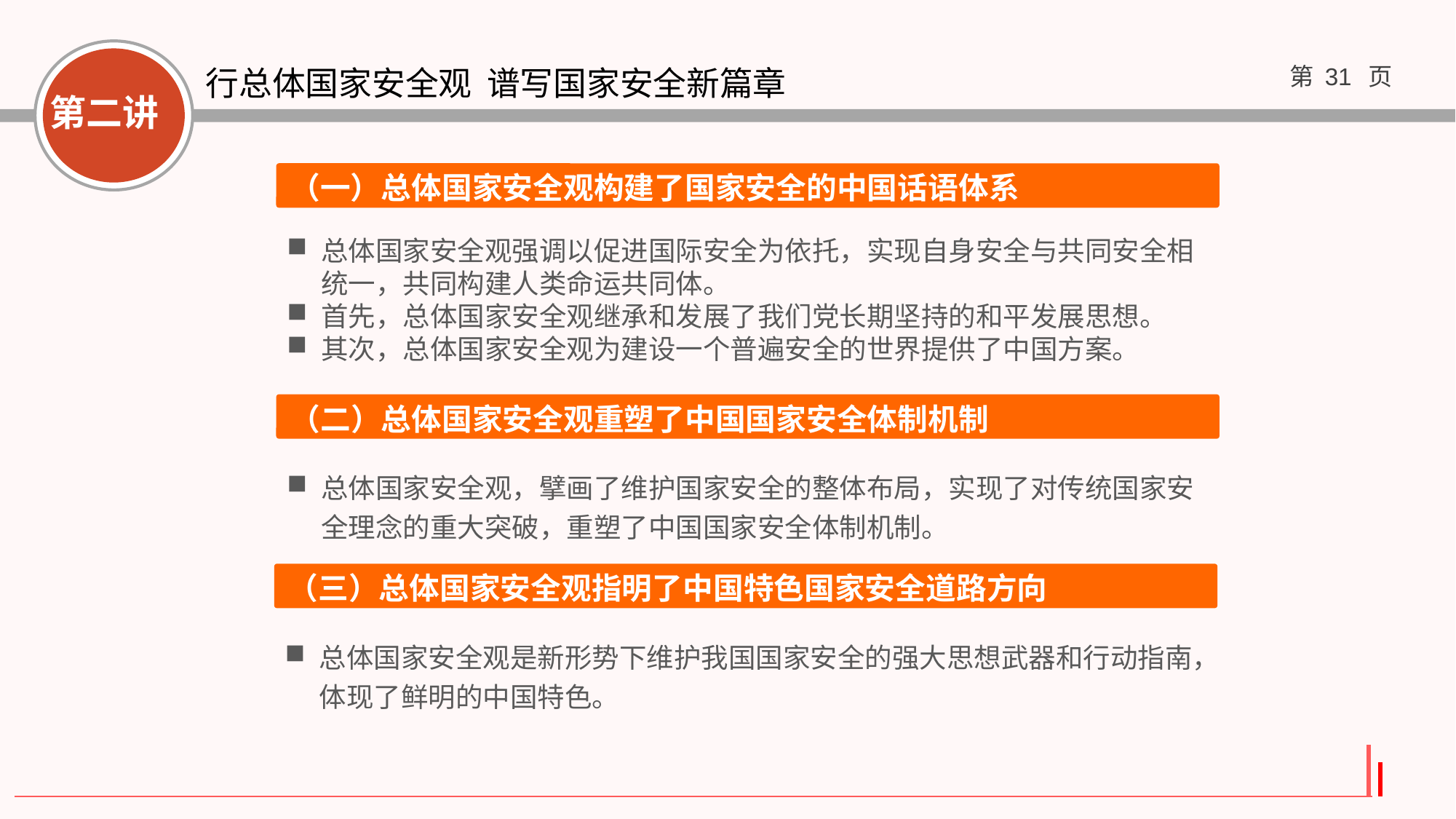

（一）总体国家安全观构建了国家安全的中国话语体系
总体国家安全观强调以促进国际安全为依托，实现自身安全与共同安全相统一，共同构建人类命运共同体。
首先，总体国家安全观继承和发展了我们党长期坚持的和平发展思想。
其次，总体国家安全观为建设一个普遍安全的世界提供了中国方案。

（二）总体国家安全观重塑了中国国家安全体制机制
总体国家安全观，擘画了维护国家安全的整体布局，实现了对传统国家安全理念的重大突破，重塑了中国国家安全体制机制。

（三）总体国家安全观指明了中国特色国家安全道路方向
总体国家安全观是新形势下维护我国国家安全的强大思想武器和行动指南，体现了鲜明的中国特色。